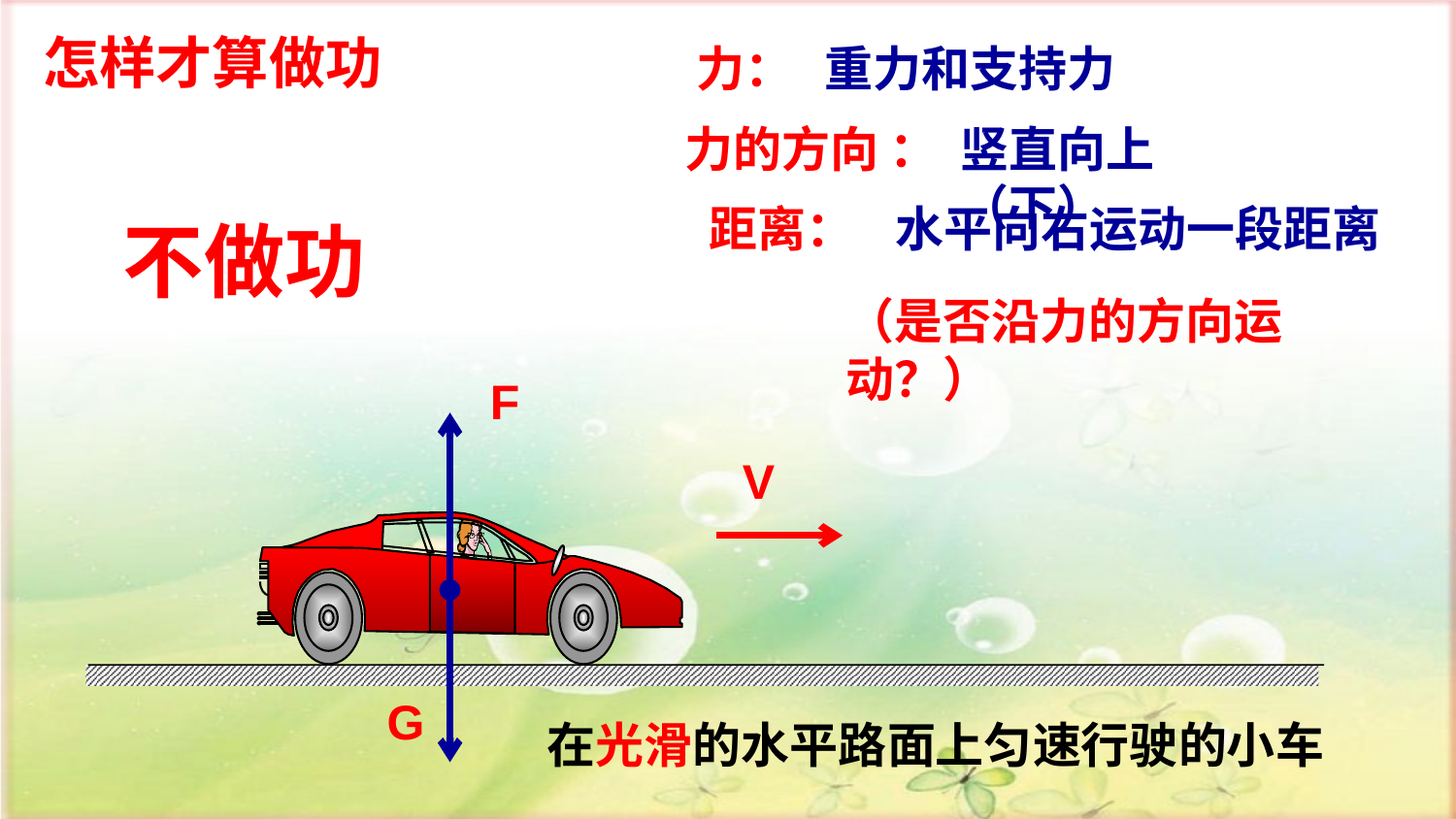

怎样才算做功
力：
重力和支持力
力的方向 ：
竖直向上（下）
距离：
水平向右运动一段距离
不做功
（是否沿力的方向运动？）
F
V

G
在光滑的水平路面上匀速行驶的小车